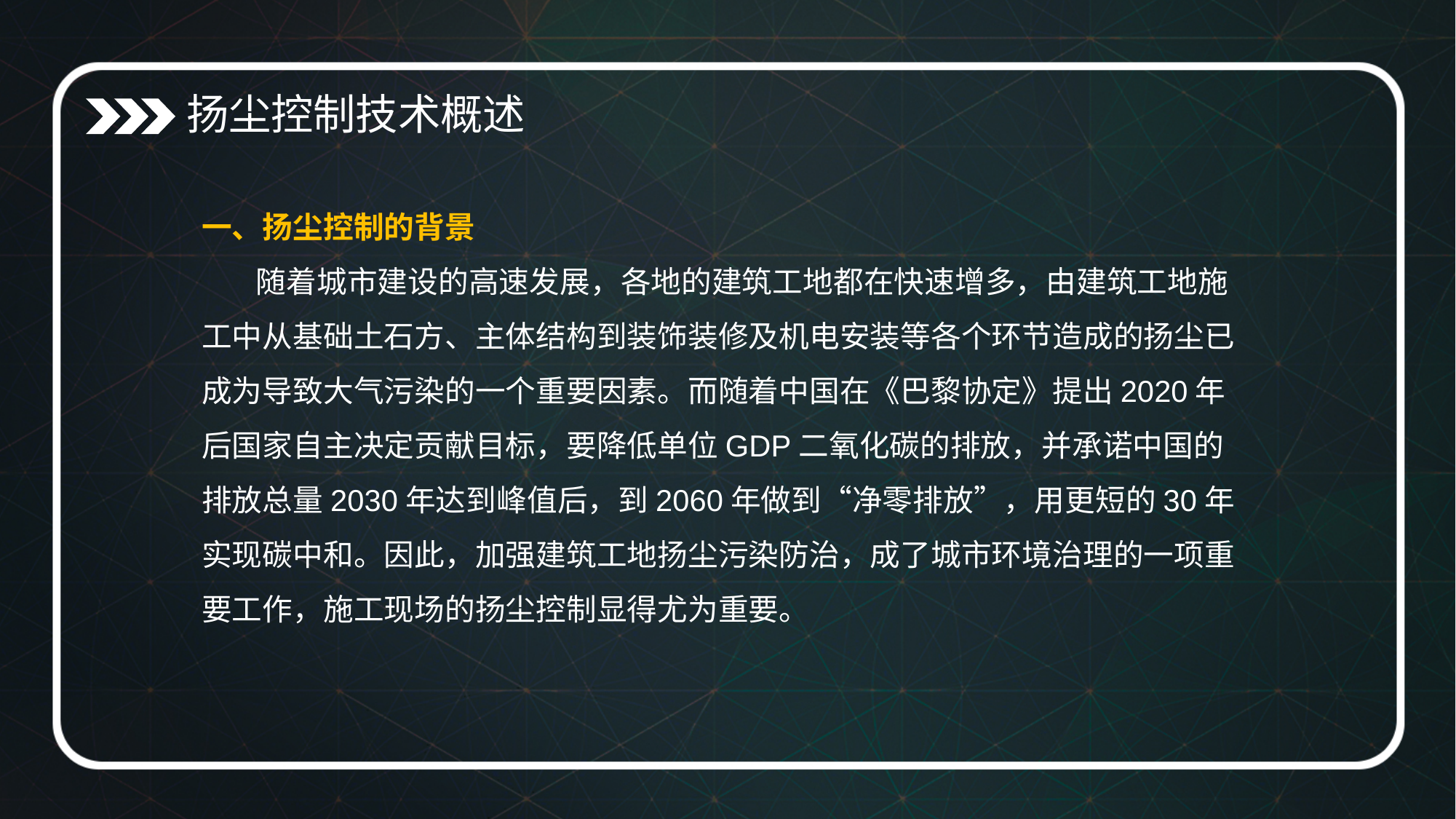

扬尘控制技术概述

一、扬尘控制的背景
       随着城市建设的高速发展，各地的建筑工地都在快速增多，由建筑工地施工中从基础土石方、主体结构到装饰装修及机电安装等各个环节造成的扬尘已成为导致大气污染的一个重要因素。而随着中国在《巴黎协定》提出2020年后国家自主决定贡献目标，要降低单位GDP二氧化碳的排放，并承诺中国的排放总量2030年达到峰值后，到2060年做到“净零排放”，用更短的30年实现碳中和。因此，加强建筑工地扬尘污染防治，成了城市环境治理的一项重要工作，施工现场的扬尘控制显得尤为重要。